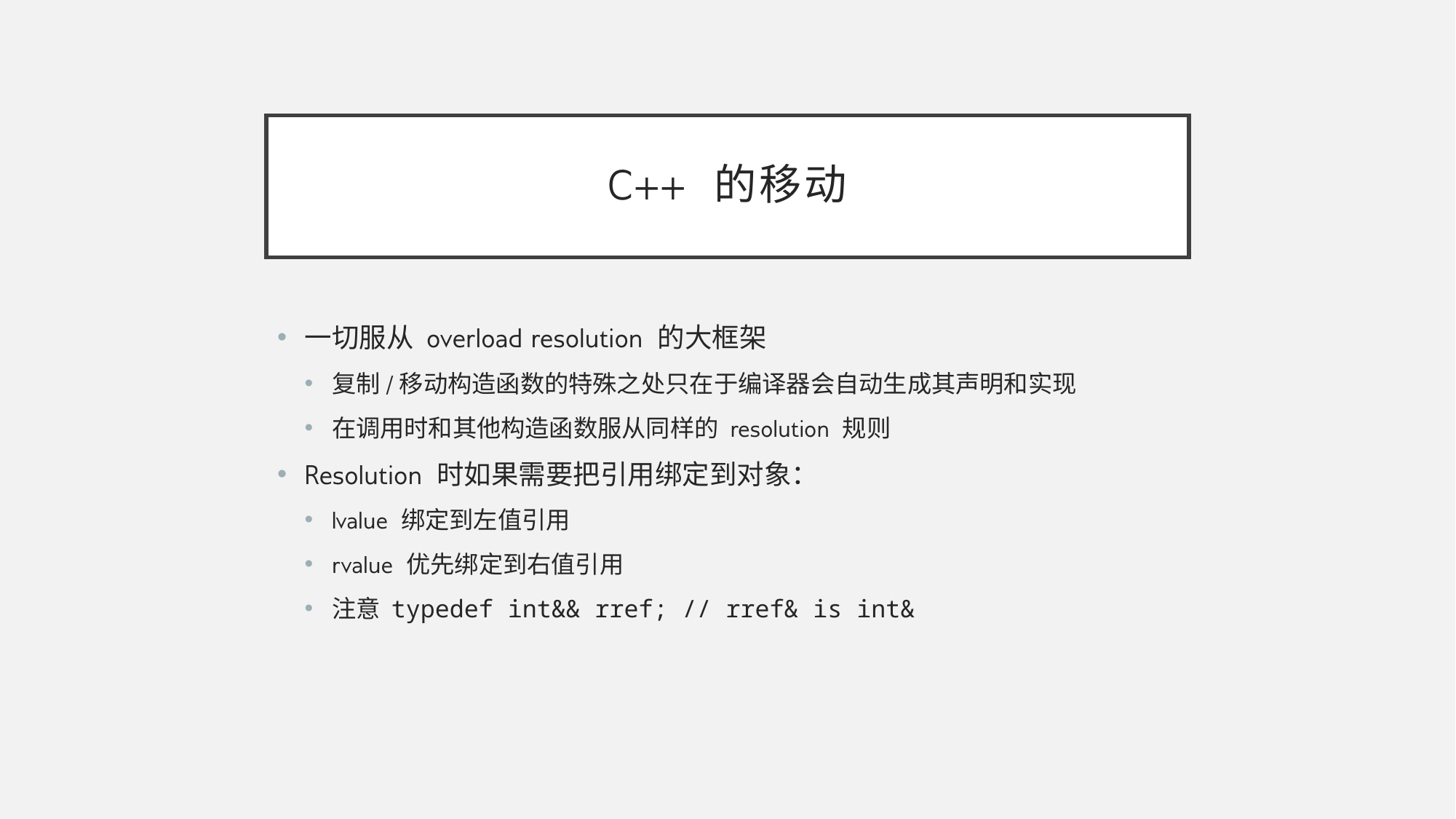

# C++ 的移动
一切服从 overload resolution 的大框架
复制/移动构造函数的特殊之处只在于编译器会自动生成其声明和实现
在调用时和其他构造函数服从同样的 resolution 规则
Resolution 时如果需要把引用绑定到对象：
lvalue 绑定到左值引用
rvalue 优先绑定到右值引用
注意 typedef int&& rref; // rref& is int&